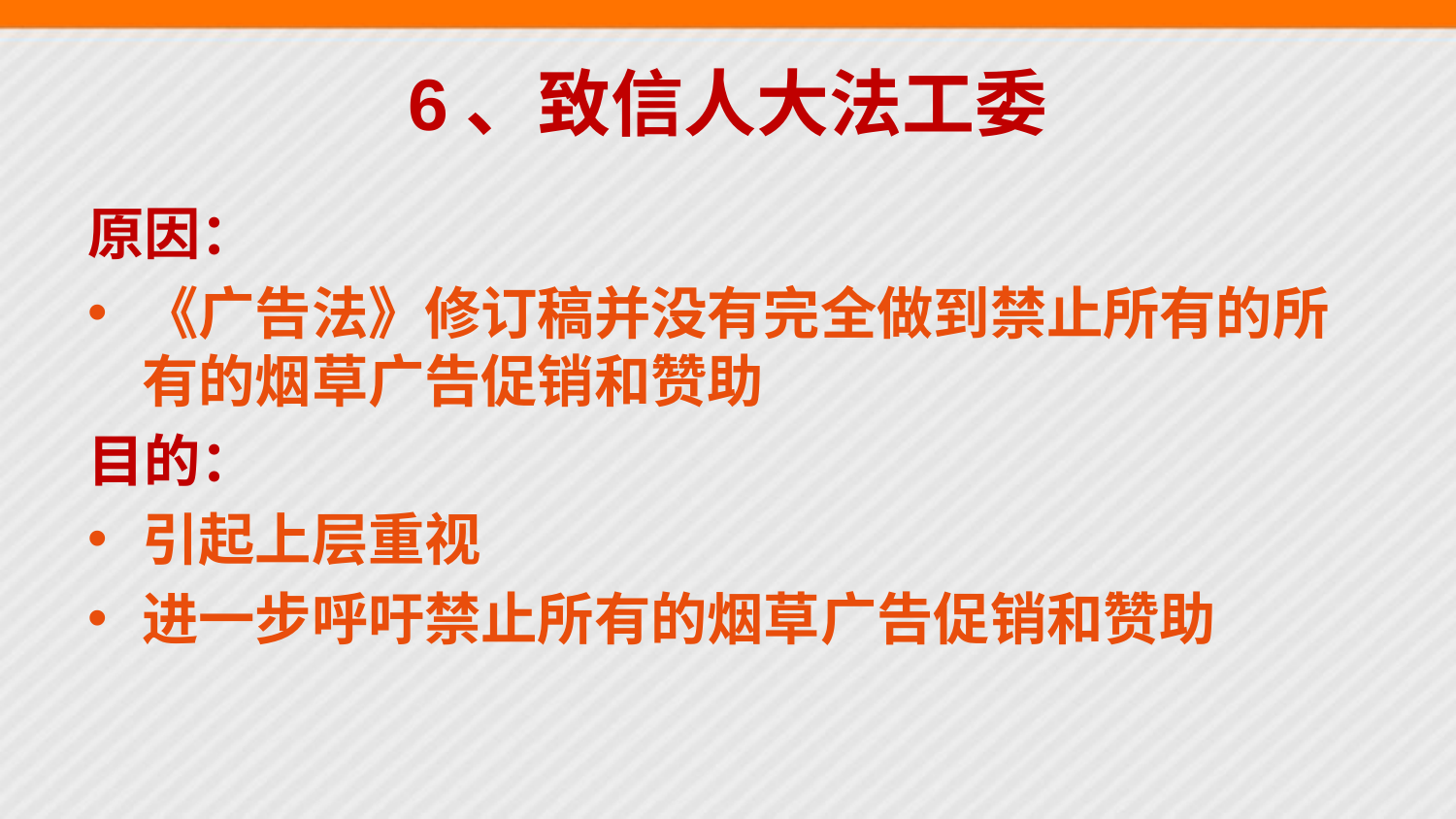

# 6、致信人大法工委
原因：
《广告法》修订稿并没有完全做到禁止所有的所有的烟草广告促销和赞助
目的：
引起上层重视
进一步呼吁禁止所有的烟草广告促销和赞助